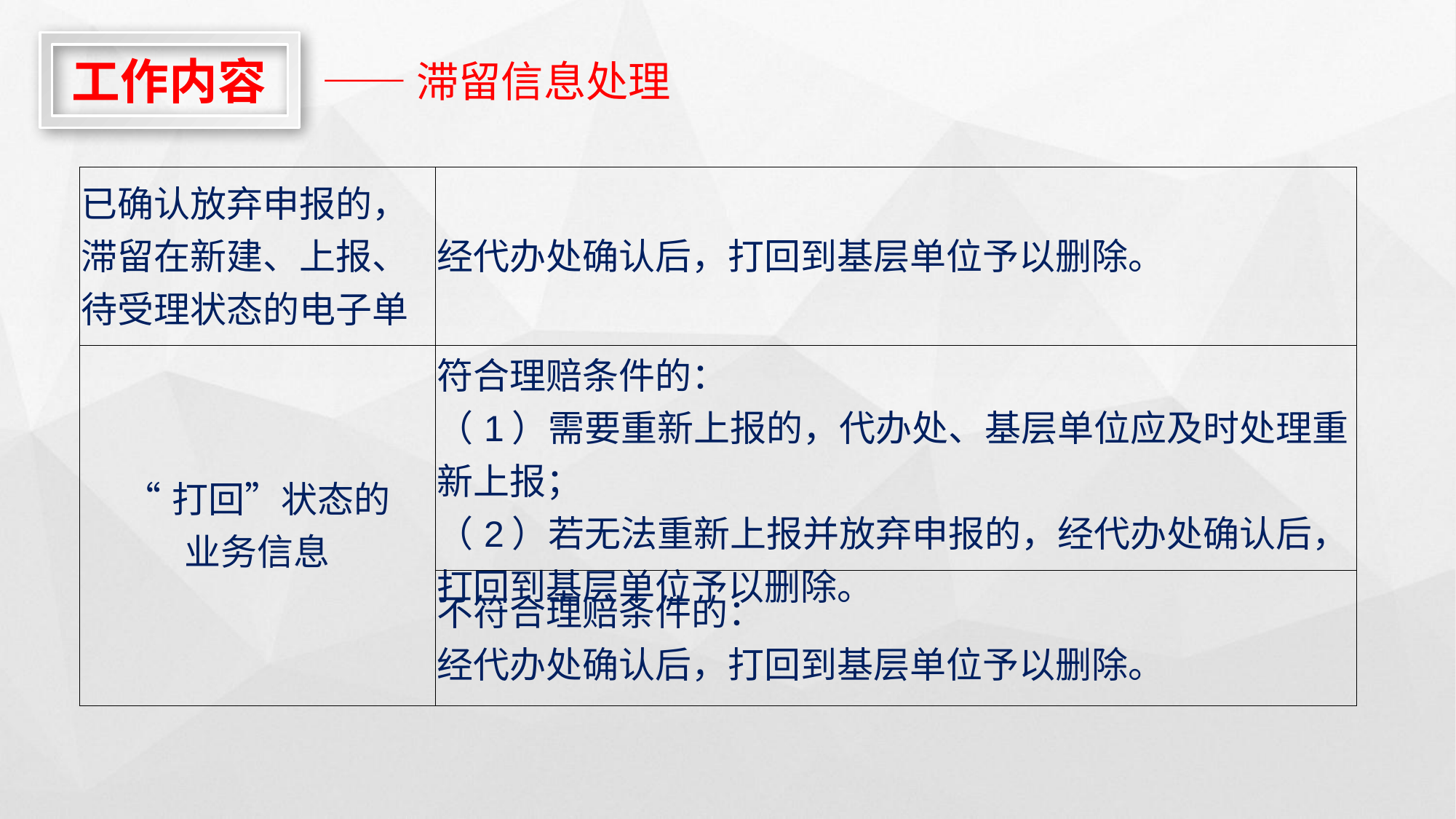

工作内容
——滞留信息处理
| 已确认放弃申报的，滞留在新建、上报、待受理状态的电子单 | 经代办处确认后，打回到基层单位予以删除。 |
| --- | --- |
| “打回”状态的 业务信息 | 符合理赔条件的： （1）需要重新上报的，代办处、基层单位应及时处理重新上报； （2）若无法重新上报并放弃申报的，经代办处确认后，打回到基层单位予以删除。 |
|  | 不符合理赔条件的： 经代办处确认后，打回到基层单位予以删除。 |